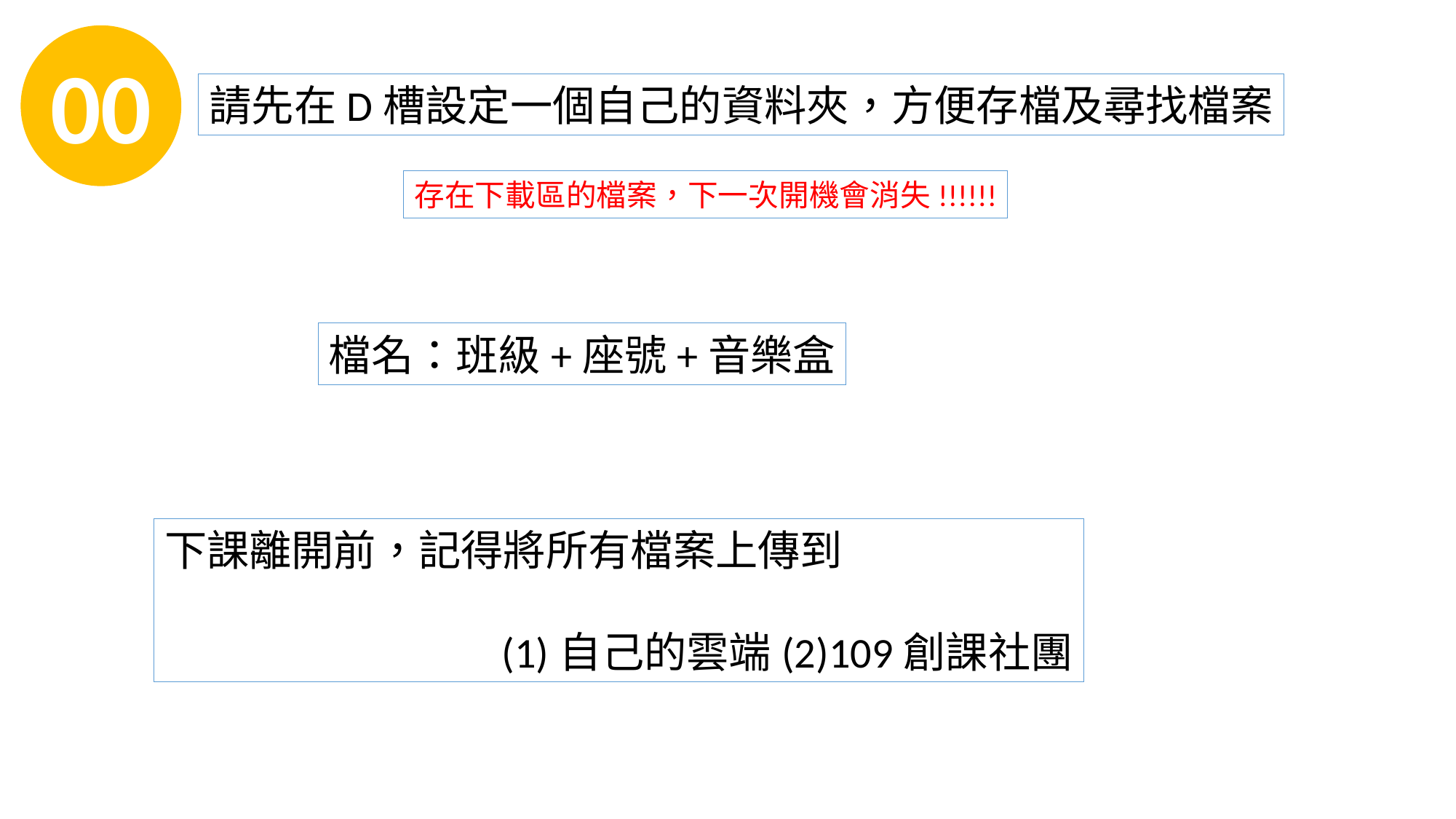

00
請先在D槽設定一個自己的資料夾，方便存檔及尋找檔案
存在下載區的檔案，下一次開機會消失!!!!!!
檔名：班級+座號+音樂盒
下課離開前，記得將所有檔案上傳到

                                   (1)自己的雲端(2)109創課社團